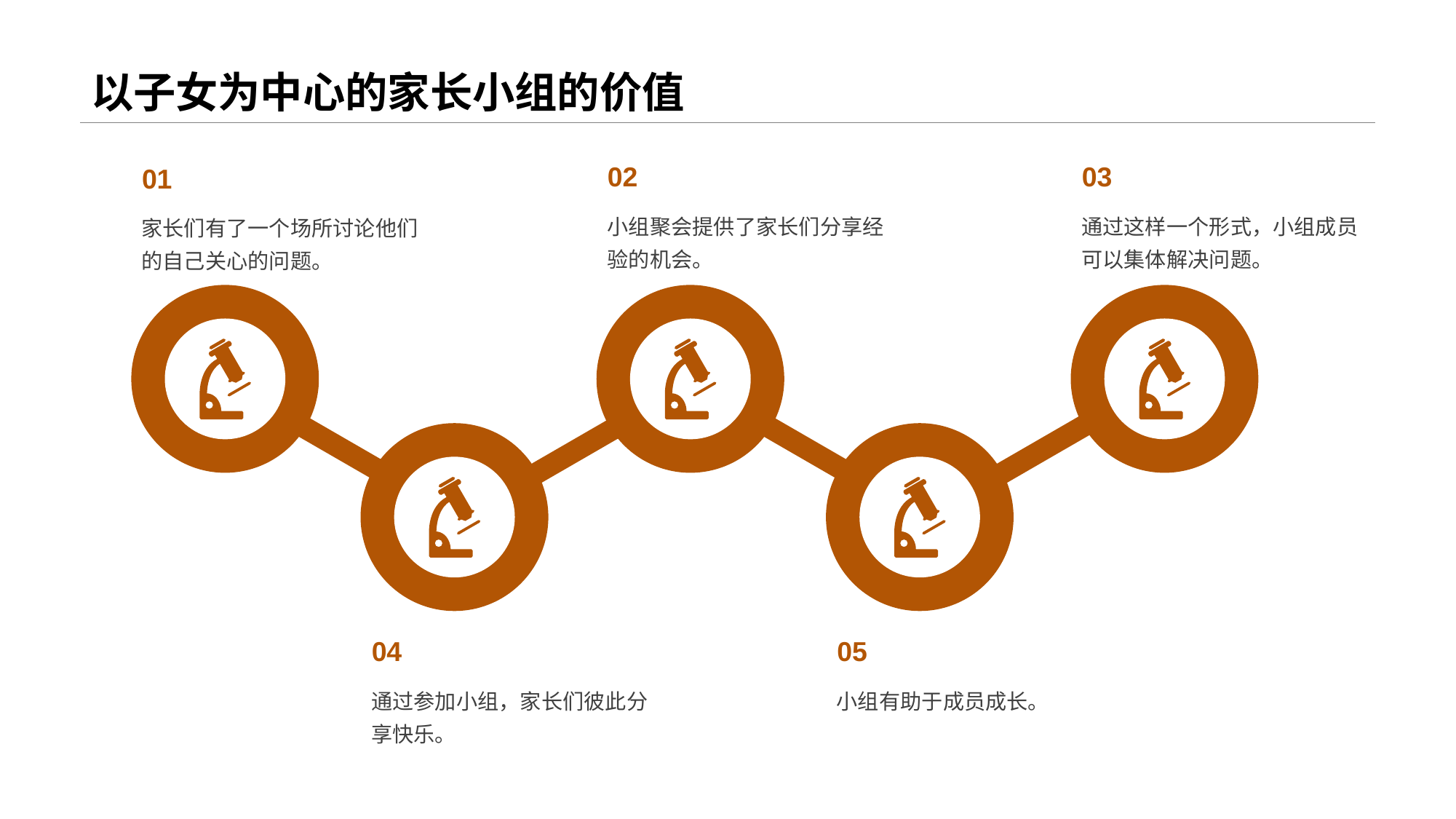

# 以子女为中心的家长小组的价值
02
小组聚会提供了家长们分享经验的机会。
03
通过这样一个形式，小组成员可以集体解决问题。
01
家长们有了一个场所讨论他们的自己关心的问题。

04
通过参加小组，家长们彼此分享快乐。
05
小组有助于成员成长。